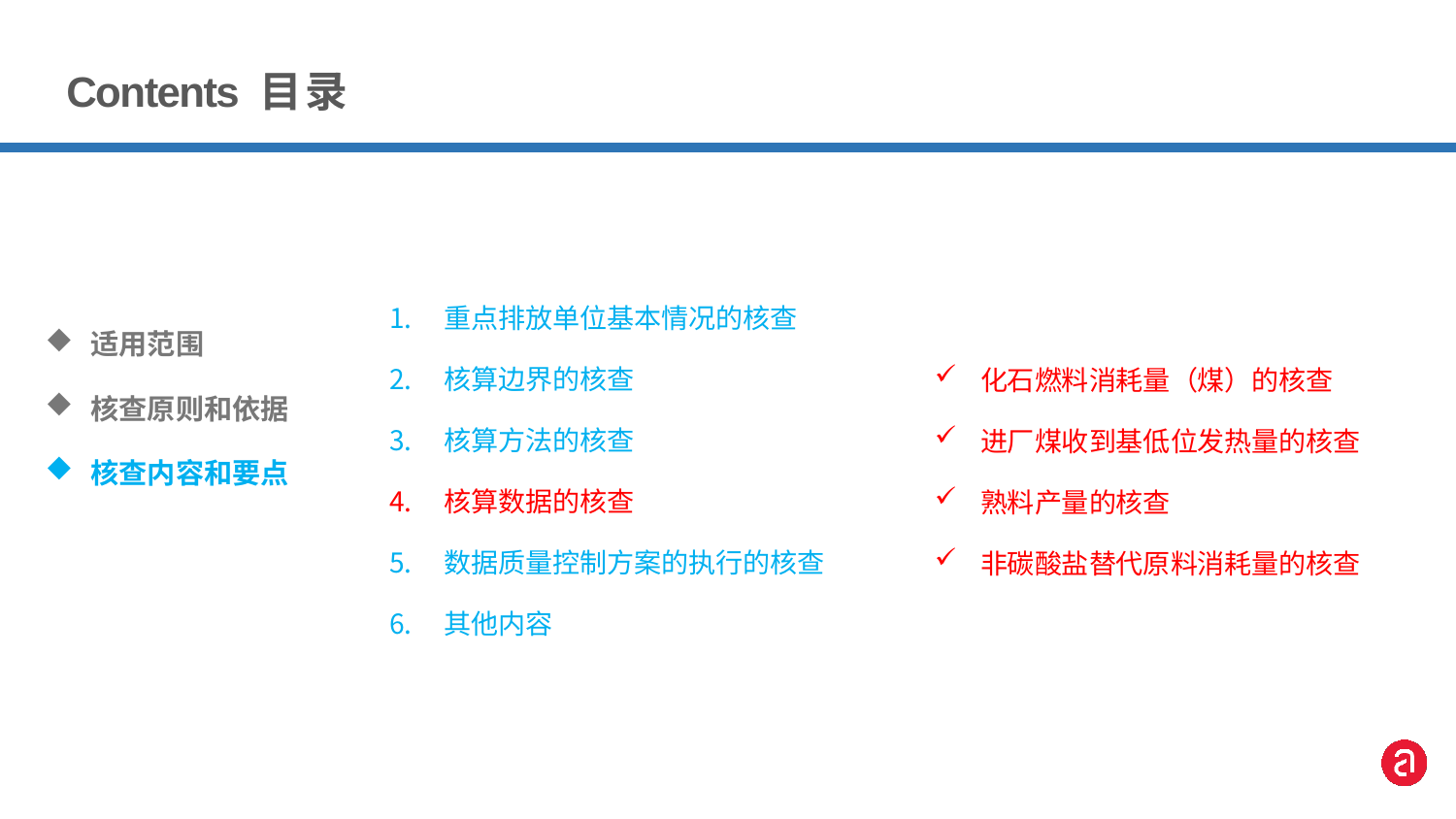

Contents 目录
适用范围
核查原则和依据
核查内容和要点
重点排放单位基本情况的核查
核算边界的核查
核算方法的核查
核算数据的核查
数据质量控制方案的执行的核查
其他内容
化石燃料消耗量（煤）的核查
进厂煤收到基低位发热量的核查
熟料产量的核查
非碳酸盐替代原料消耗量的核查